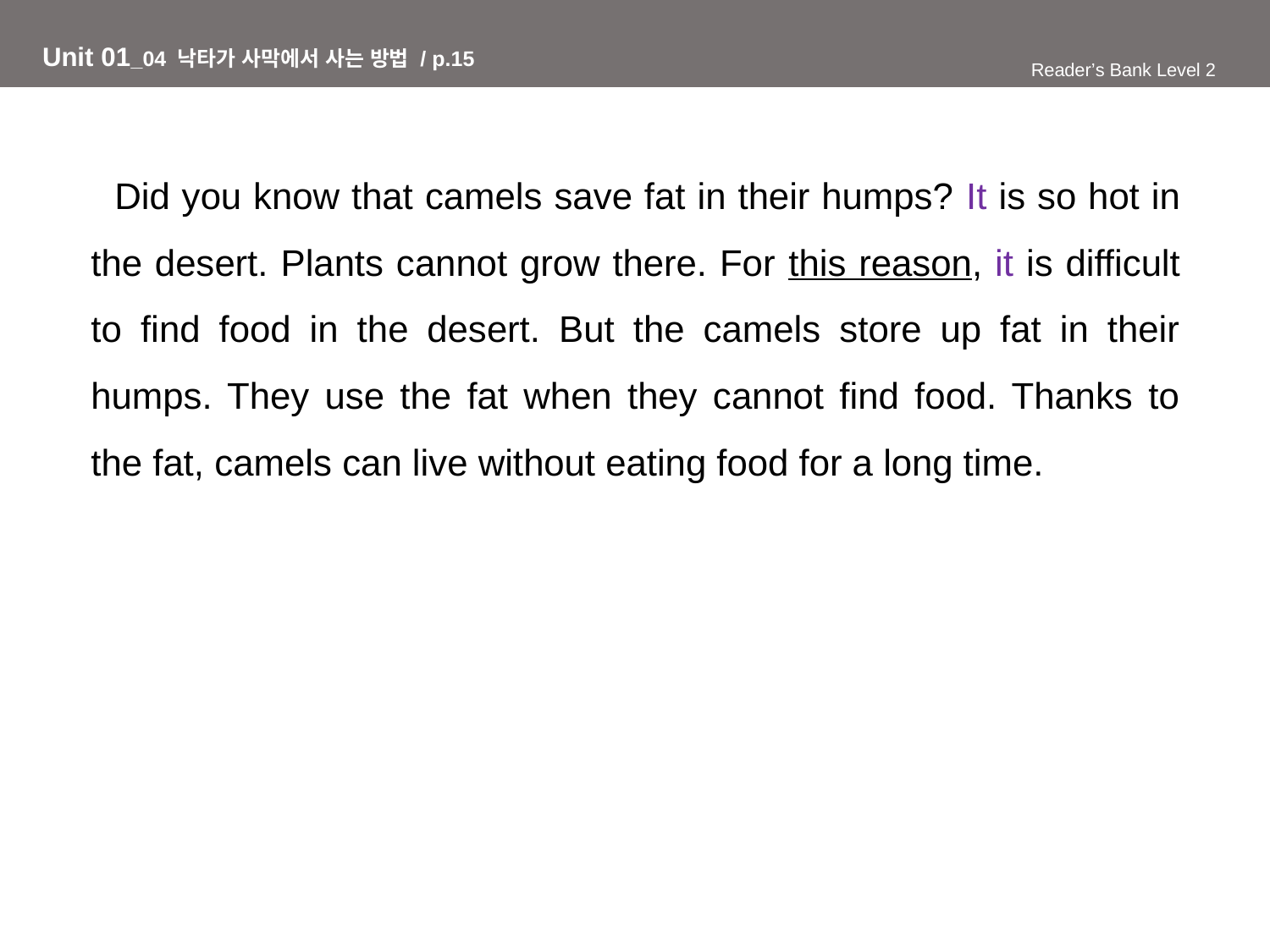

Unit 01_04 낙타가 사막에서 사는 방법 / p.15
Reader’s Bank Level 2

  Did you know that camels save fat in their humps? It is so hot in the desert. Plants cannot grow there. For this reason, it is difficult to find food in the desert. But the camels store up fat in their humps. They use the fat when they cannot find food. Thanks to the fat, camels can live without eating food for a long time.

Reader’s Bank Level 1